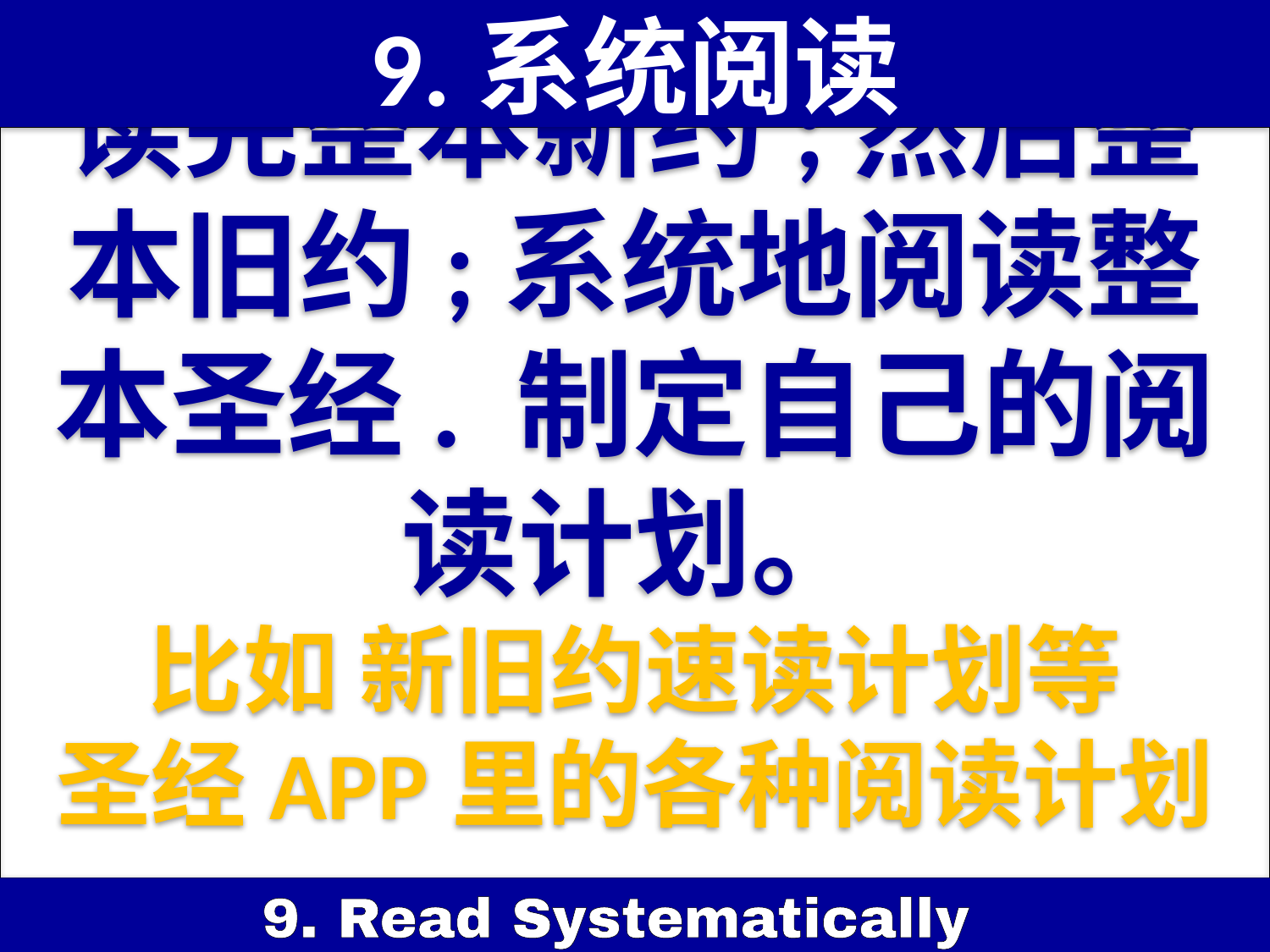

9.系统阅读
读完整本新约;然后整本旧约;系统地阅读整本圣经. 制定自己的阅读计划。
比如 新旧约速读计划等
圣经APP里的各种阅读计划

Read through the New Testament; then the Old Testament.                                                             Read entire books at a time.    Make plans.
9. Read Systematically